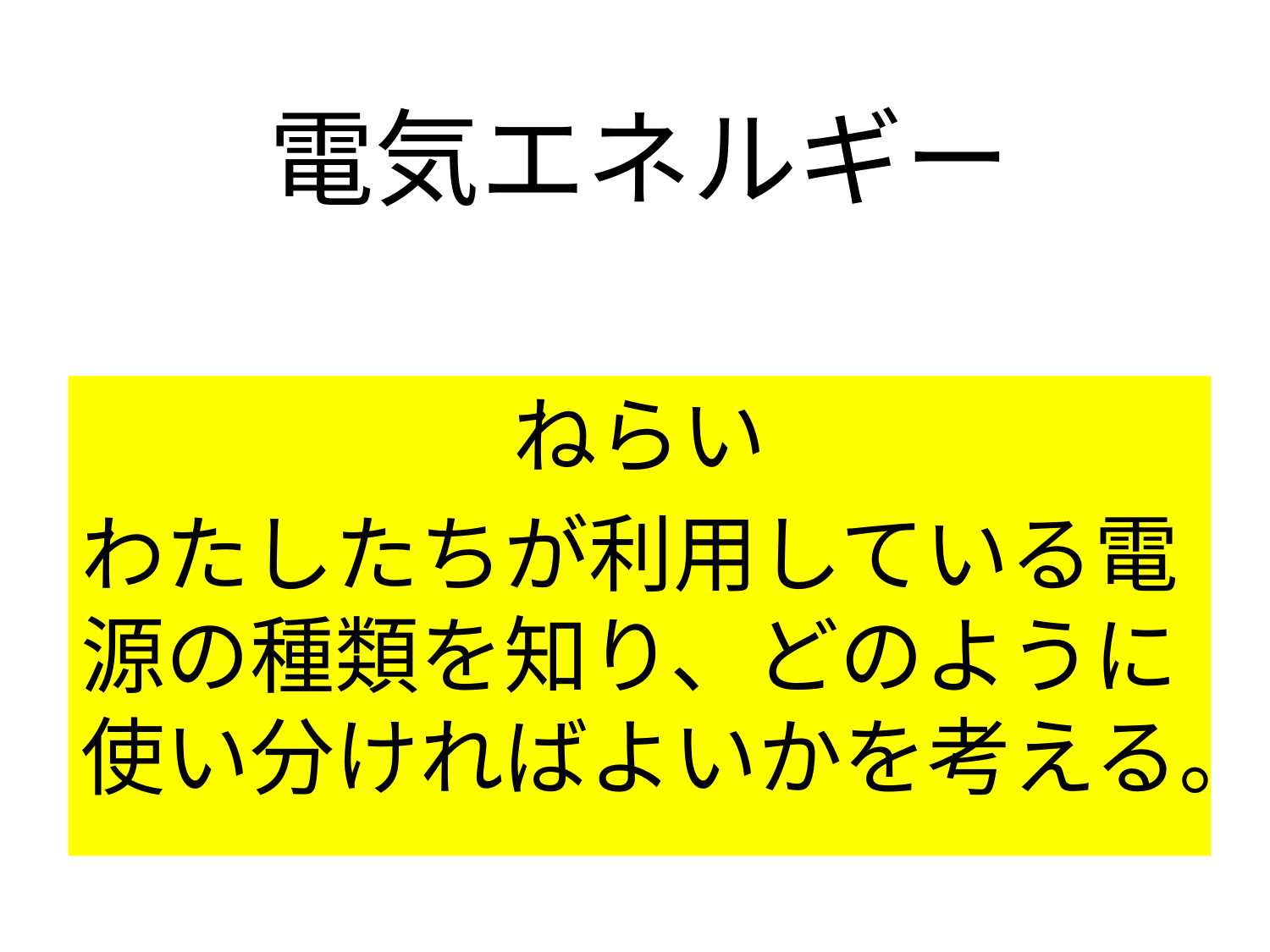

# 電気エネルギー
ねらい
わたしたちが利用している電源の種類を知り、どのように使い分ければよいかを考える。